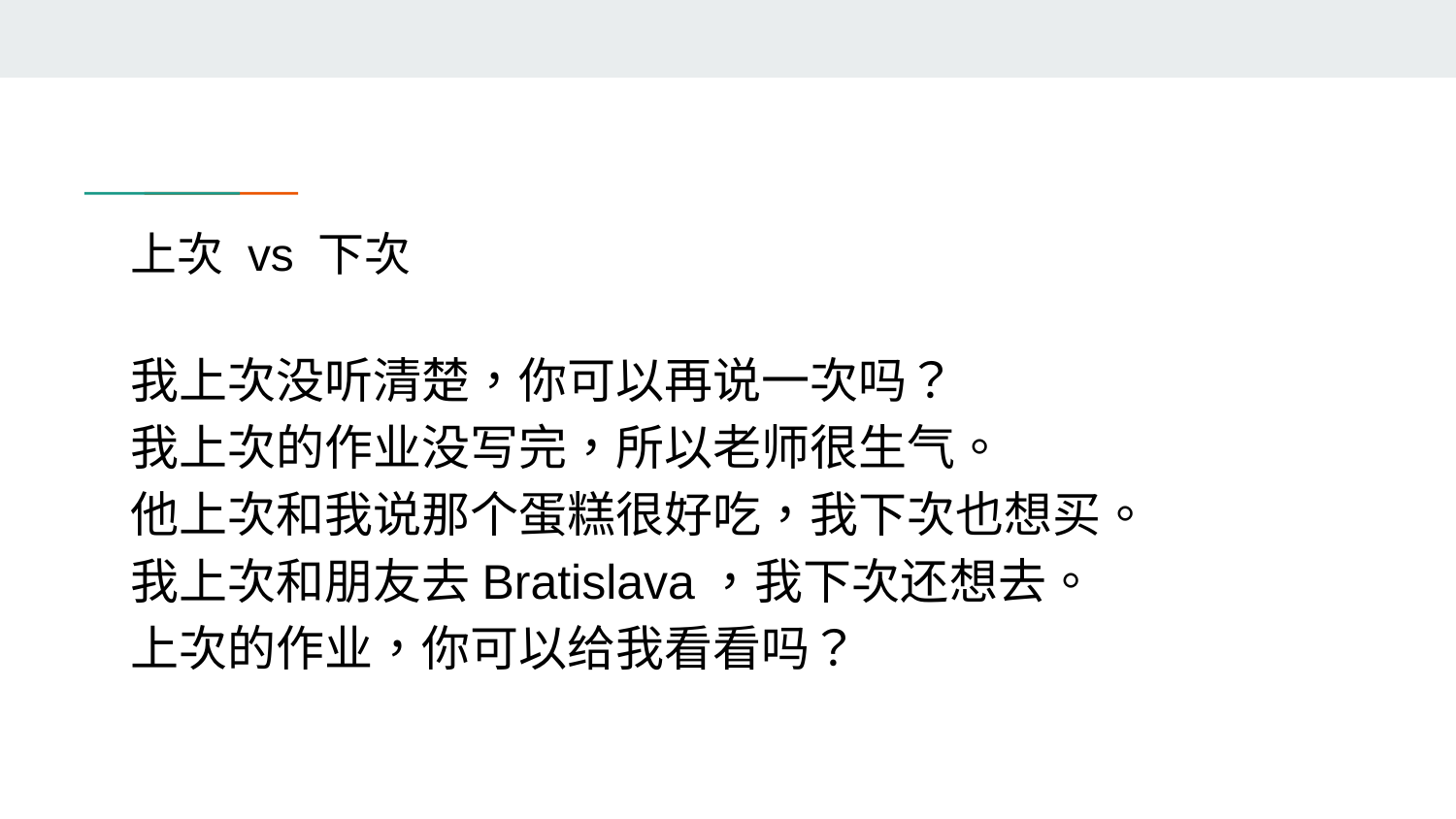

# 上次 vs 下次
我上次没听清楚，你可以再说一次吗？
我上次的作业没写完，所以老师很生气。
他上次和我说那个蛋糕很好吃，我下次也想买。
我上次和朋友去Bratislava，我下次还想去。
上次的作业，你可以给我看看吗？